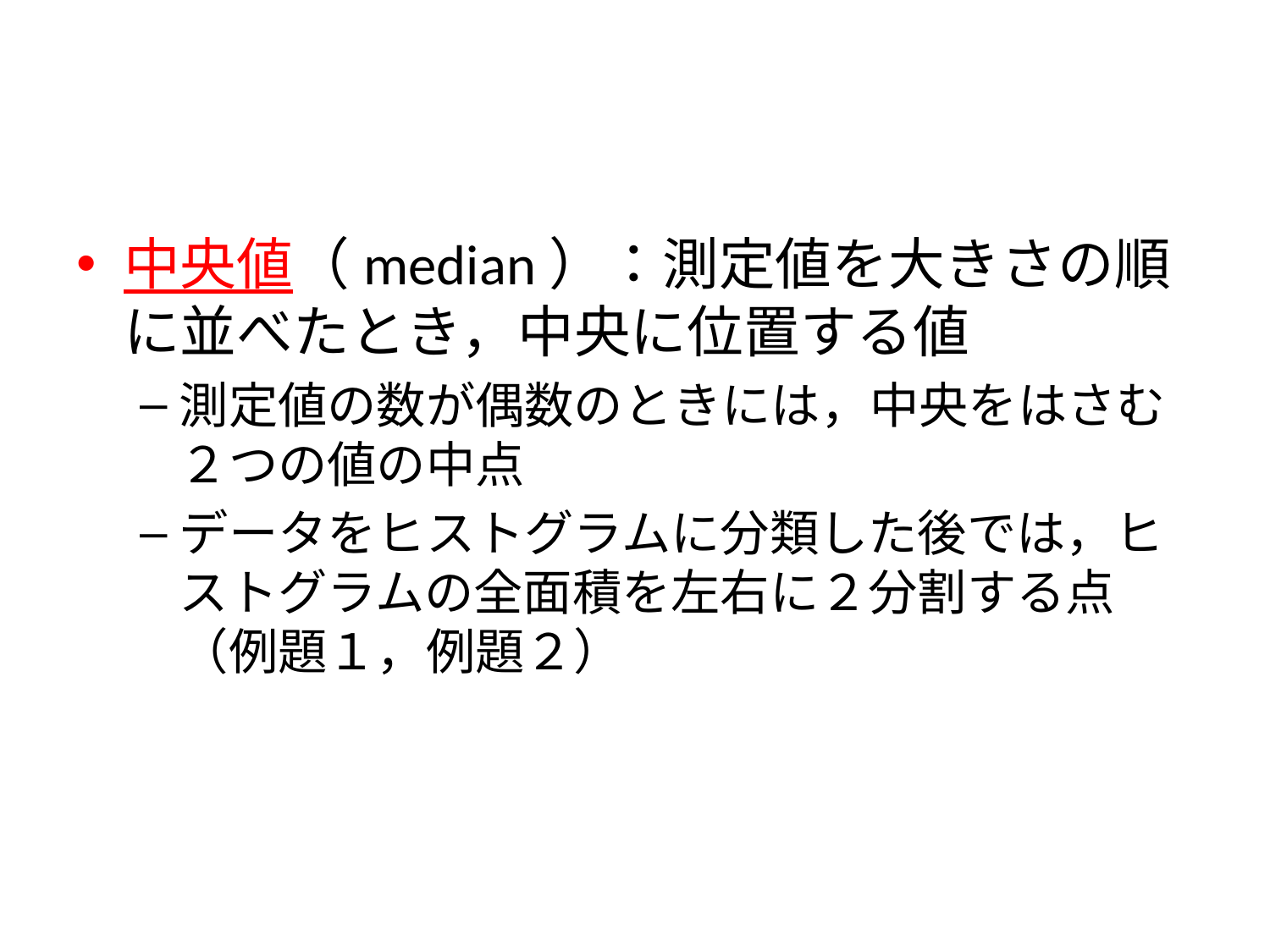

#
中央値（median）：測定値を大きさの順に並べたとき，中央に位置する値
測定値の数が偶数のときには，中央をはさむ２つの値の中点
データをヒストグラムに分類した後では，ヒストグラムの全面積を左右に２分割する点（例題１，例題２）